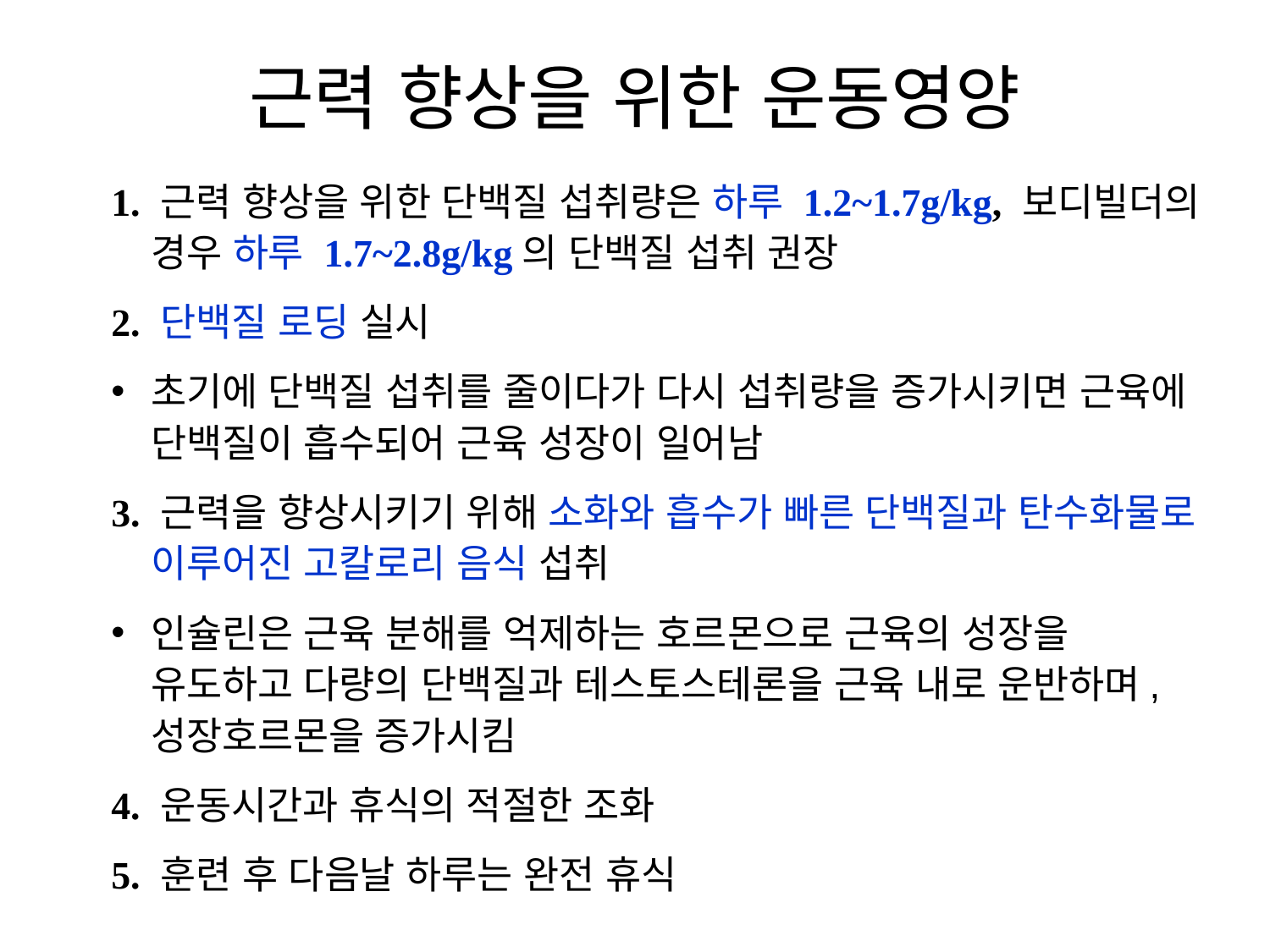

# 근력 향상을 위한 운동영양
1. 근력 향상을 위한 단백질 섭취량은 하루 1.2~1.7g/kg, 보디빌더의 경우 하루 1.7~2.8g/kg의 단백질 섭취 권장
2. 단백질 로딩 실시
초기에 단백질 섭취를 줄이다가 다시 섭취량을 증가시키면 근육에 단백질이 흡수되어 근육 성장이 일어남
3. 근력을 향상시키기 위해 소화와 흡수가 빠른 단백질과 탄수화물로 이루어진 고칼로리 음식 섭취
인슐린은 근육 분해를 억제하는 호르몬으로 근육의 성장을 유도하고 다량의 단백질과 테스토스테론을 근육 내로 운반하며, 성장호르몬을 증가시킴
4. 운동시간과 휴식의 적절한 조화
5. 훈련 후 다음날 하루는 완전 휴식